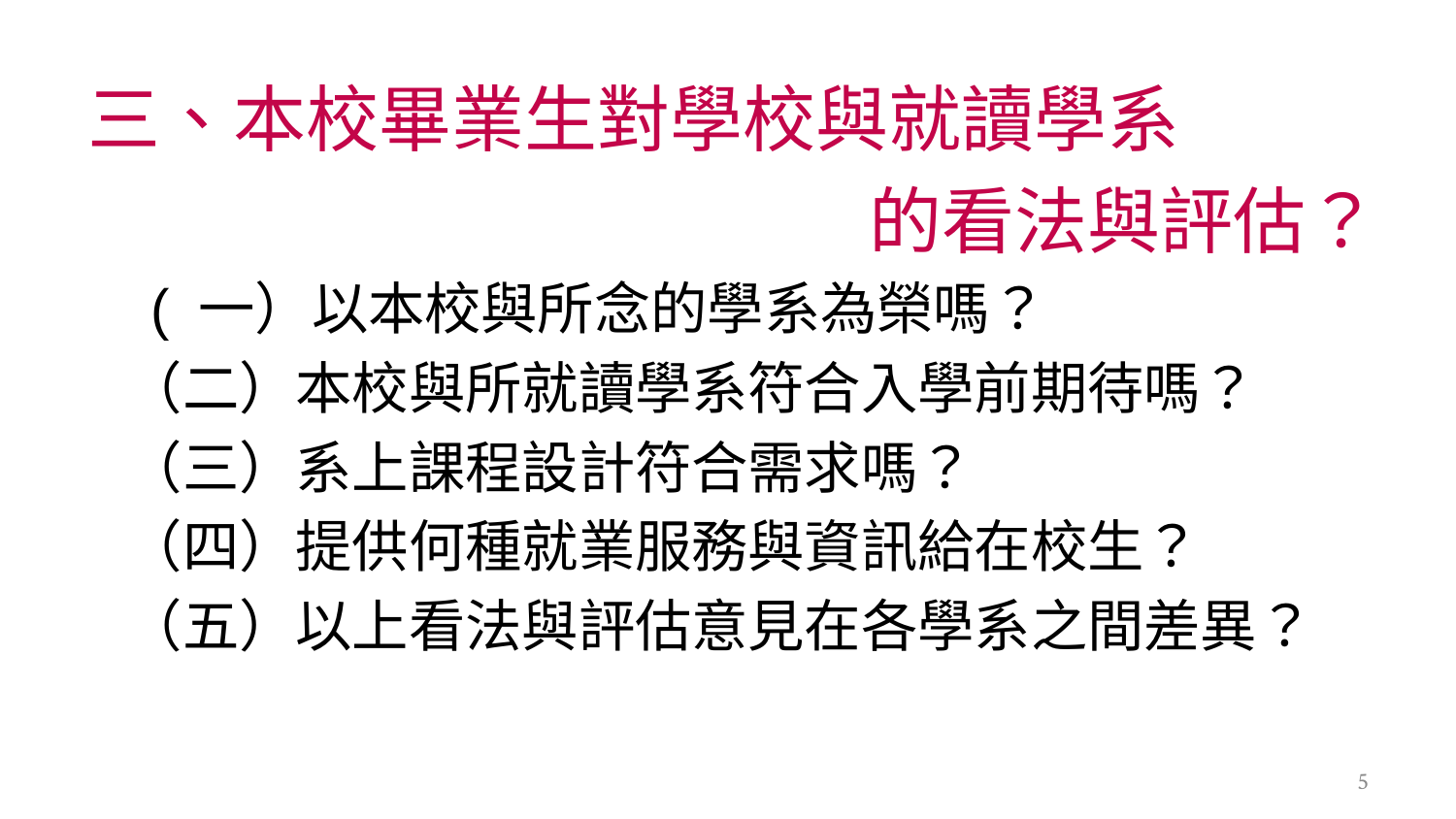

三、本校畢業生對學校與就讀學系
                     的看法與評估？
    ( 一）以本校與所念的學系為榮嗎？
  （二）本校與所就讀學系符合入學前期待嗎？
  （三）系上課程設計符合需求嗎？
  （四）提供何種就業服務與資訊給在校生？
  （五）以上看法與評估意見在各學系之間差異？

5